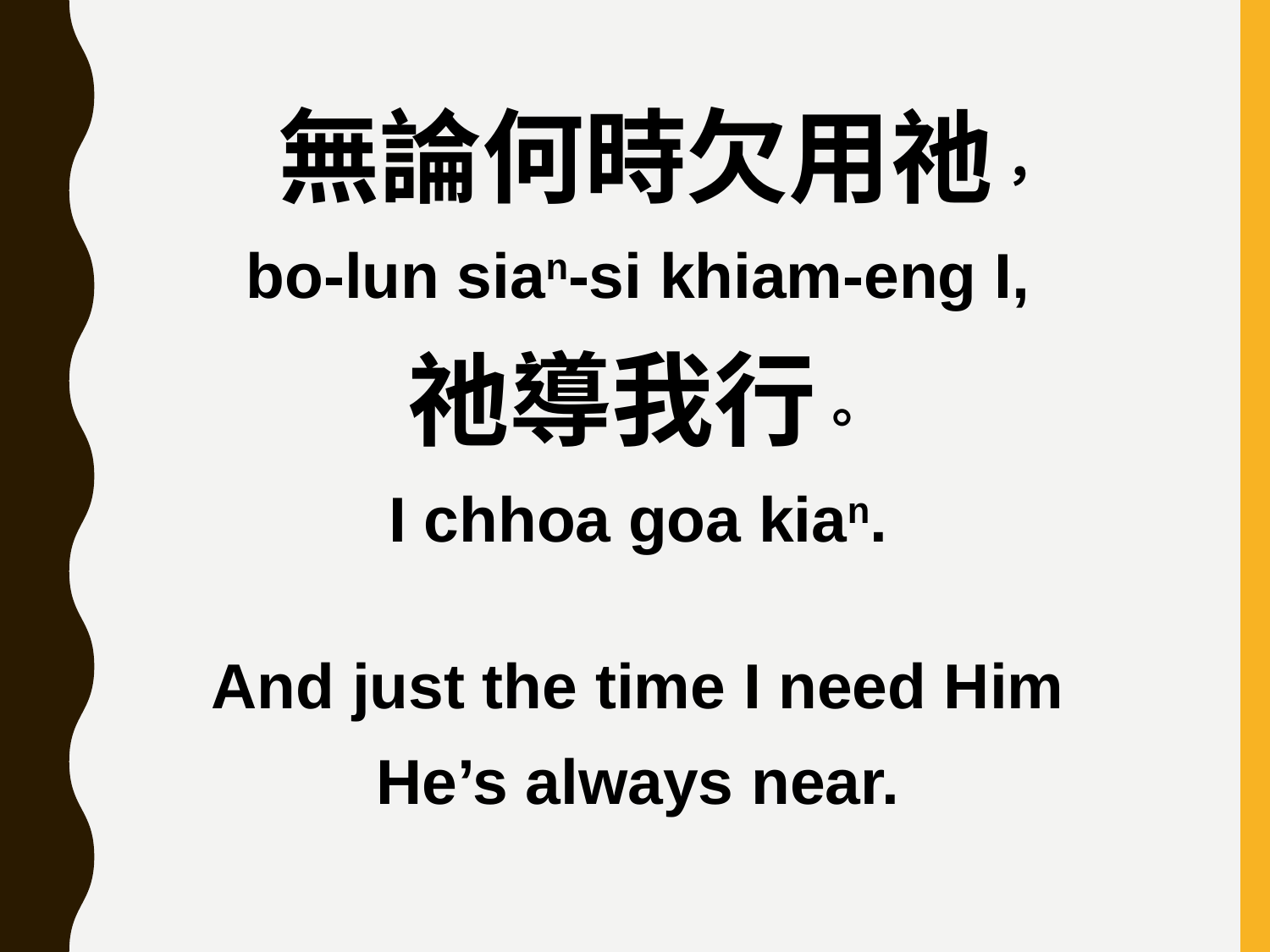

無論何時欠用祂，
bo-lun sian-si khiam-eng I,
祂導我行。
I chhoa goa kian.

And just the time I need Him
He’s always near.